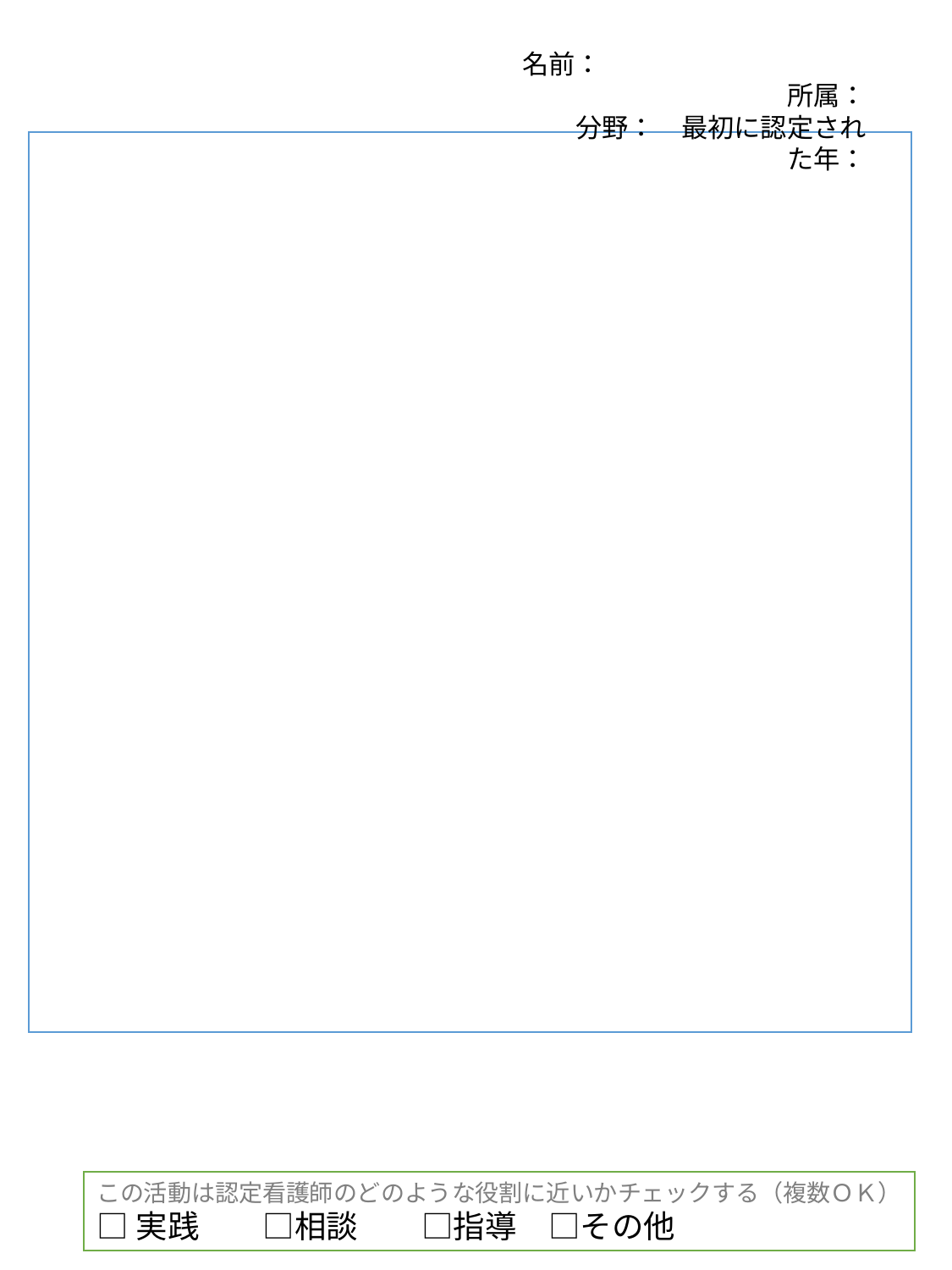

名前
　　　　　　　　　　　　　　　　　　　　所属
　　　　　　　　　　　　　　　　　　　　認定された年
　　　　　　　名前：　　　　　　　　　　　所属：
　　　　　　　　　分野：　最初に認定された年：
#
この活動は認定看護師のどのような役割に近いかチェックする（複数ＯＫ）
□実践　　□相談　　□指導　□その他